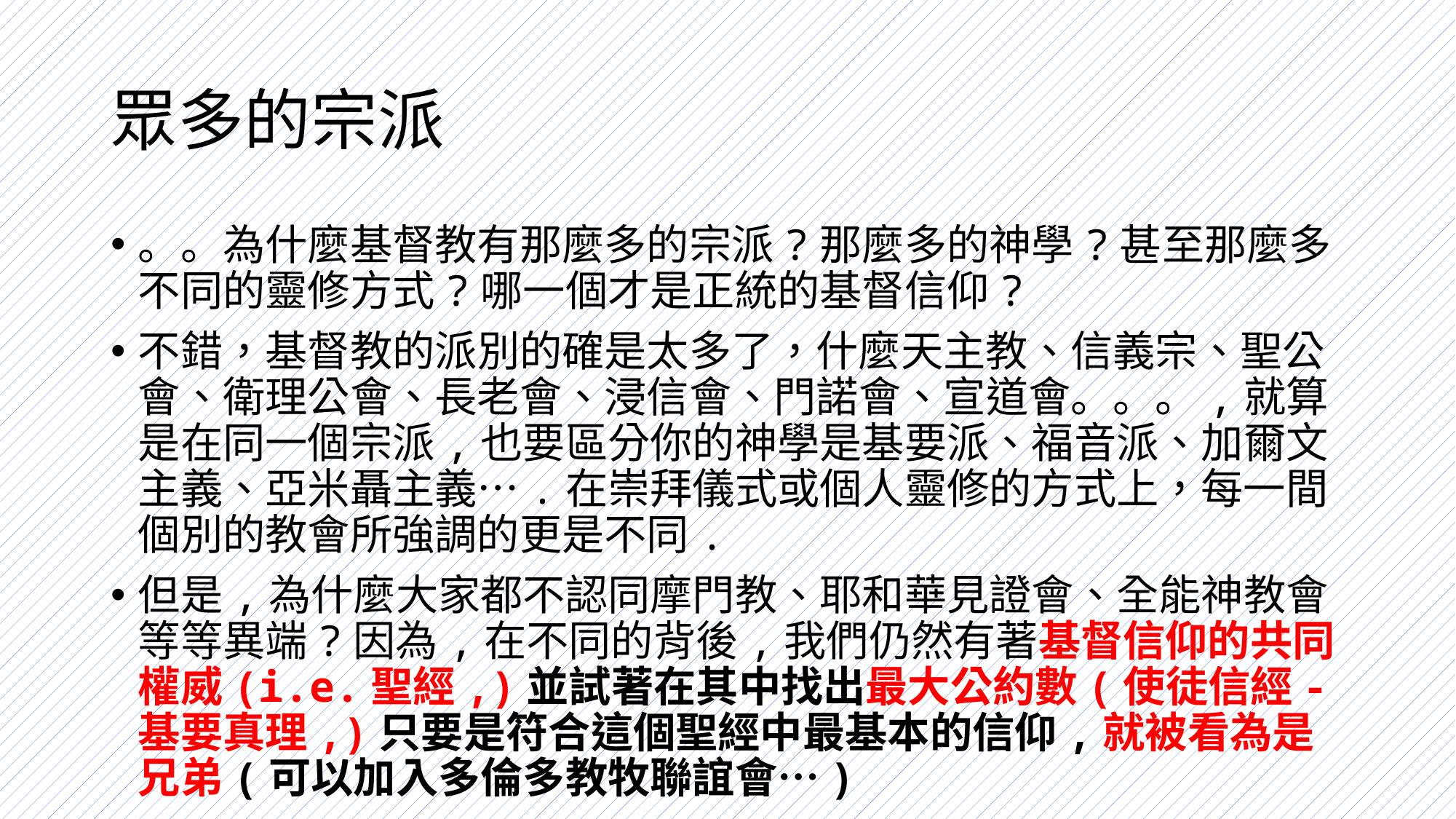

# 眾多的宗派
。。為什麼基督教有那麼多的宗派?那麼多的神學?甚至那麼多不同的靈修方式?哪一個才是正統的基督信仰?
不錯，基督教的派別的確是太多了，什麼天主教、信義宗、聖公會、衛理公會、長老會、浸信會、門諾會、宣道會。。。,就算是在同一個宗派,也要區分你的神學是基要派、福音派、加爾文主義、亞米聶主義….在崇拜儀式或個人靈修的方式上，每一間個別的教會所強調的更是不同.
但是,為什麼大家都不認同摩門教、耶和華見證會、全能神教會等等異端?因為,在不同的背後,我們仍然有著基督信仰的共同權威(i.e.聖經,)並試著在其中找出最大公約數(使徒信經-基要真理,)只要是符合這個聖經中最基本的信仰,就被看為是兄弟(可以加入多倫多教牧聯誼會…)